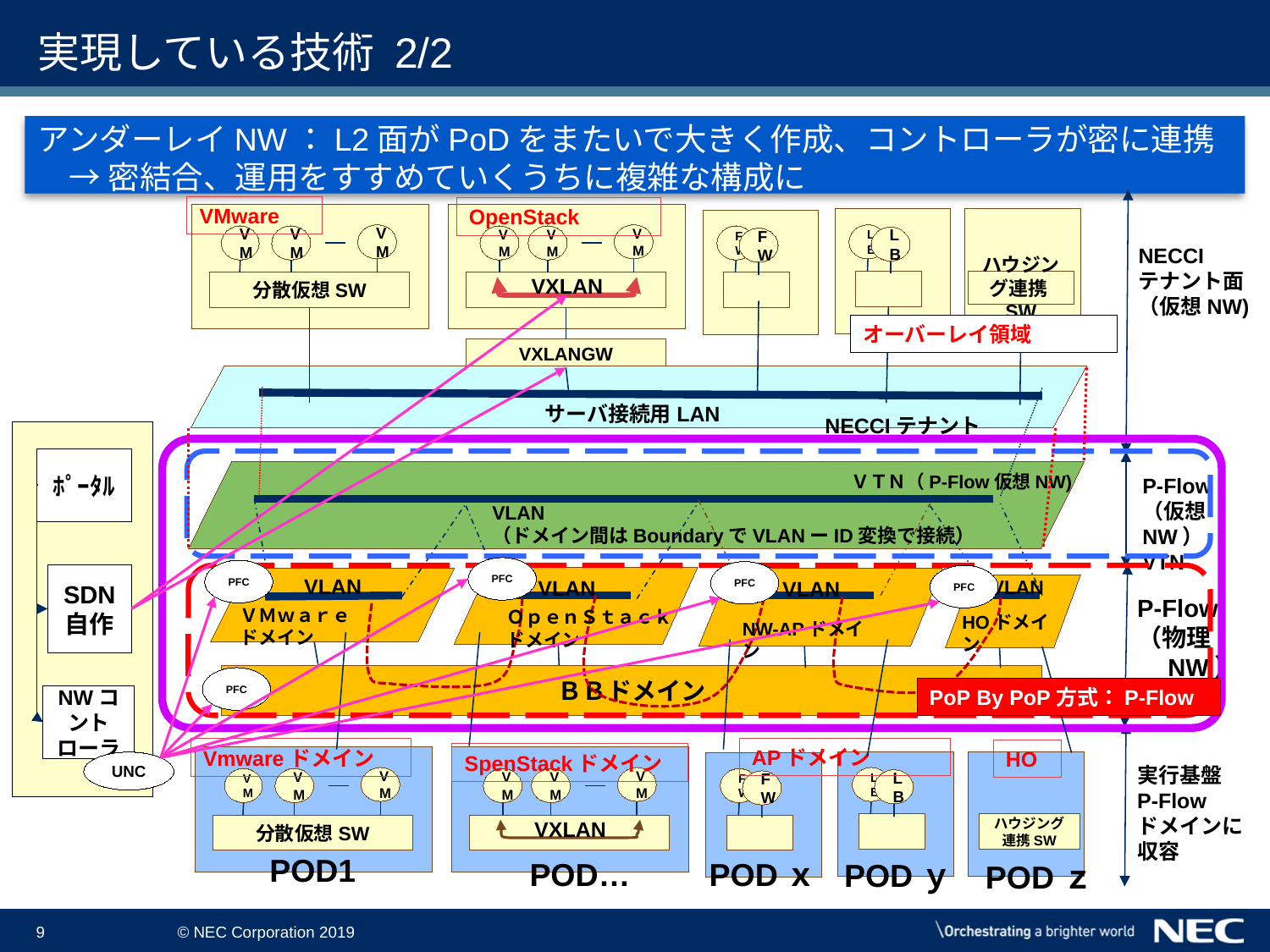

# 実現している技術 2/2
アンダーレイNW：L2面がPoDをまたいで大きく作成、コントローラが密に連携
　→ 密結合、運用をすすめていくうちに複雑な構成に
VMware
OpenStack

VM
VM
LB
VM
VM
VM
VM
FW
LB
FW
NECCI
テナント面
（仮想NW)

ハウジング連携SW
分散仮想SW

VXLAN
VXLANGW

サーバ接続用LAN
NECCIテナント

ＶＴＮ（P-Flow仮想NW)
P-Flow
（仮想NW）
VTN
VLAN
（ドメイン間はBoundaryでVLANーID変換で接続）

VLAN

VLAN

VLAN
VLAN

P-Flow
（物理
　NW）

ＶＭｗａｒｅドメイン

ＯｐｅｎＳｔａｃｋドメイン
HOドメイン
NW-APドメイン
ＢＢドメイン
APドメイン
Vmwareドメイン
HO
SpenStackドメイン

実行基盤
P-Flow
ドメインに
収容
VM
VM
LB
VM
VM
VM
VM
FW
LB
FW

ハウジング連携SW
分散仮想SW

VXLAN
オーバーレイ領域

ﾎﾟｰﾀﾙ
PFC
PFC
PFC
SDN
自作
PFC
PFC
PoP By PoP方式：P-Flow
NWコントローラ
UNC
POD1
POD…
PODｘ
PODｙ
PODｚ